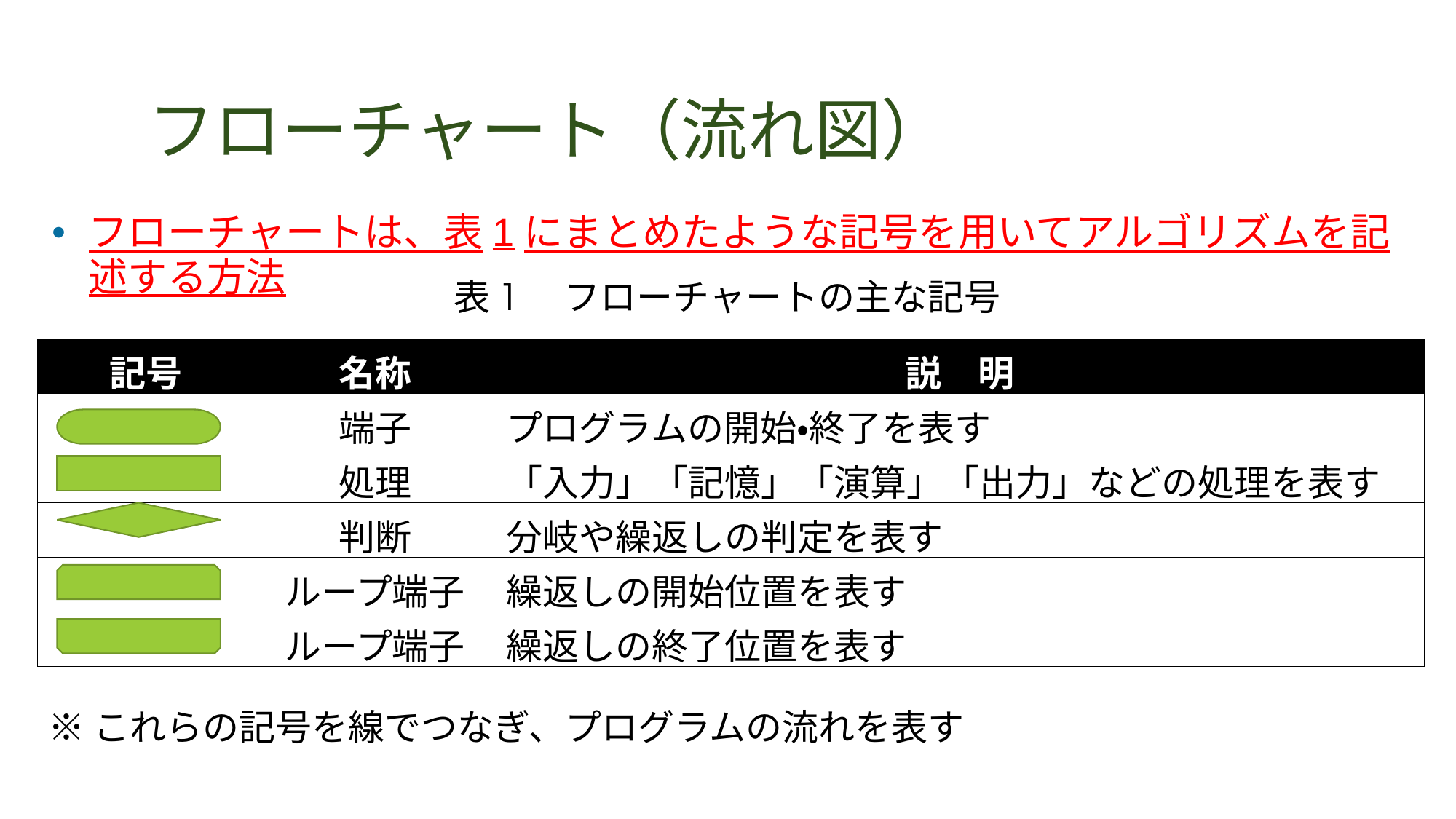

# フローチャート（流れ図）
フローチャートは、表1にまとめたような記号を用いてアルゴリズムを記述する方法

表1　フローチャートの主な記号
| 記号 | 名称 | 説　明 |
| --- | --- | --- |
|  | 端子 | プログラムの開始・終了を表す |
|  | 処理 | 「入力」「記憶」「演算」「出力」などの処理を表す |
|  | 判断 | 分岐や繰返しの判定を表す |
|  | ループ端子 | 繰返しの開始位置を表す |
|  | ループ端子 | 繰返しの終了位置を表す |

※これらの記号を線でつなぎ、プログラムの流れを表す